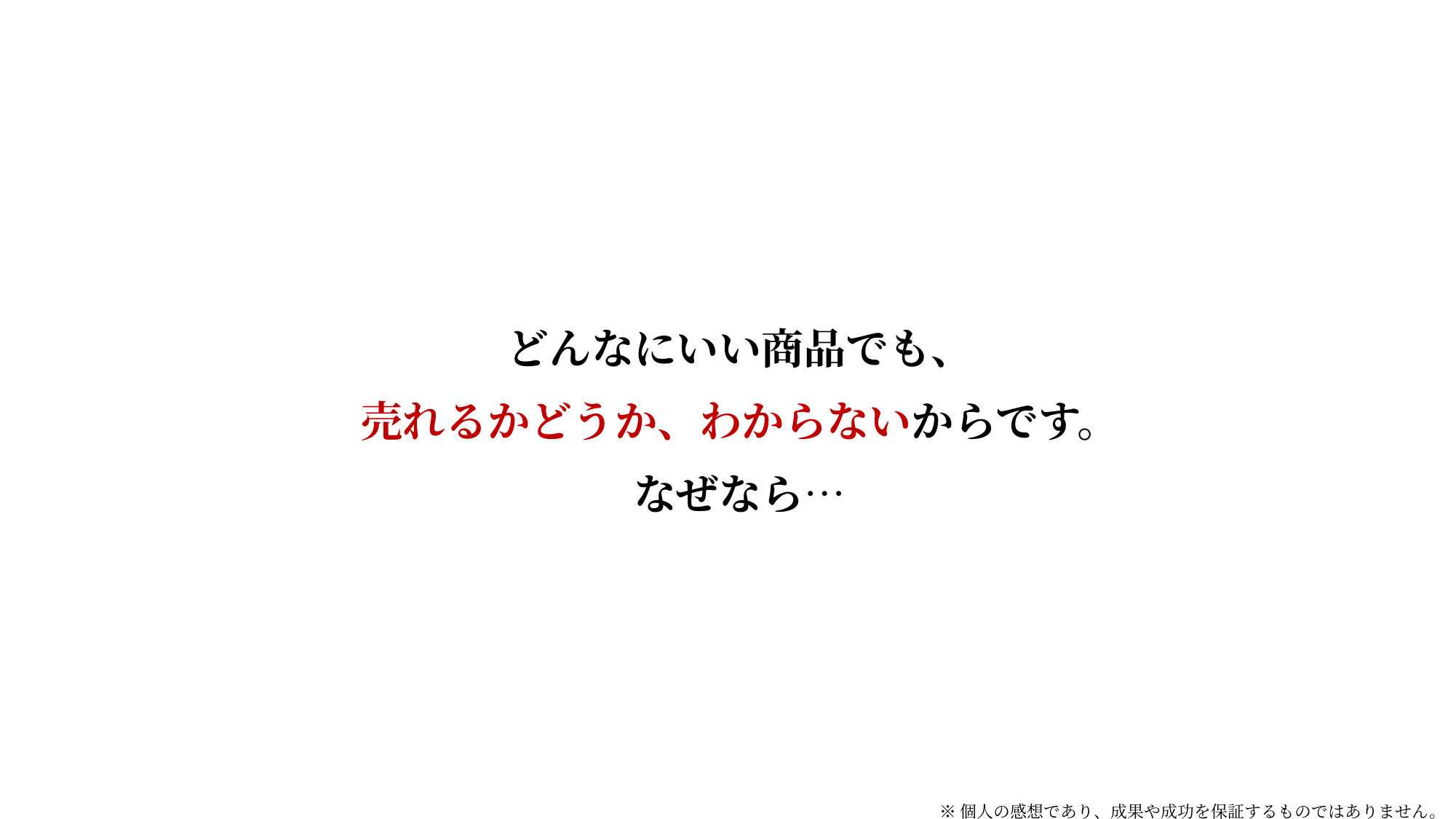

どんなにいい商品でも、
売れるかどうか、わからないからです。
なぜなら…
※個人の感想であり、成果や成功を保証するものではありません。